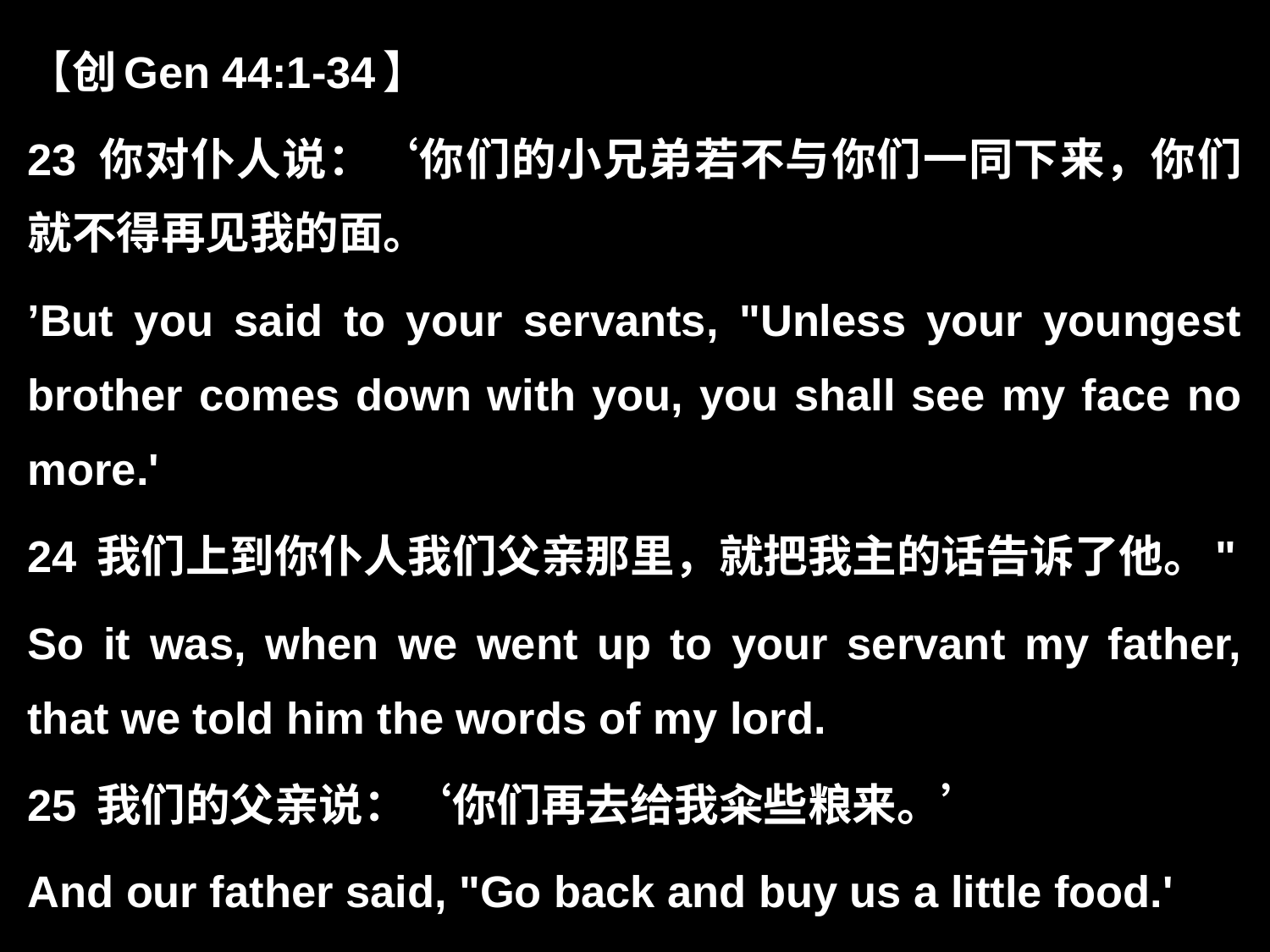

【创Gen 44:1-34】
23 你对仆人说：‘你们的小兄弟若不与你们一同下来，你们就不得再见我的面。
’But you said to your servants, "Unless your youngest brother comes down with you, you shall see my face no more.'
24 我们上到你仆人我们父亲那里，就把我主的话告诉了他。"
So it was, when we went up to your servant my father, that we told him the words of my lord.
25 我们的父亲说：‘你们再去给我籴些粮来。’
And our father said, "Go back and buy us a little food.'